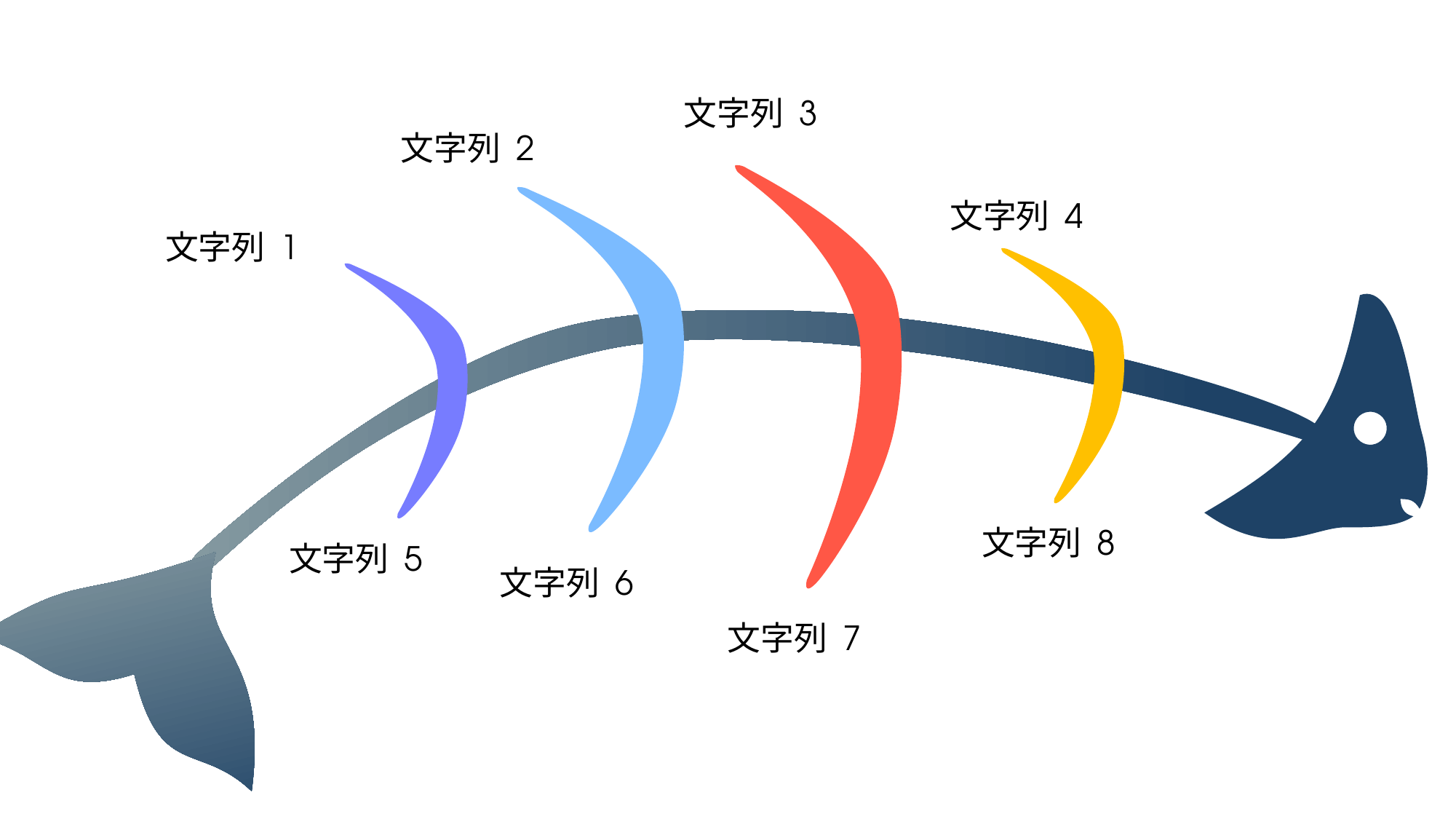

文字列 3
文字列 2

文字列 4
文字列 1

文字列 8
文字列 5
文字列 6

文字列 7